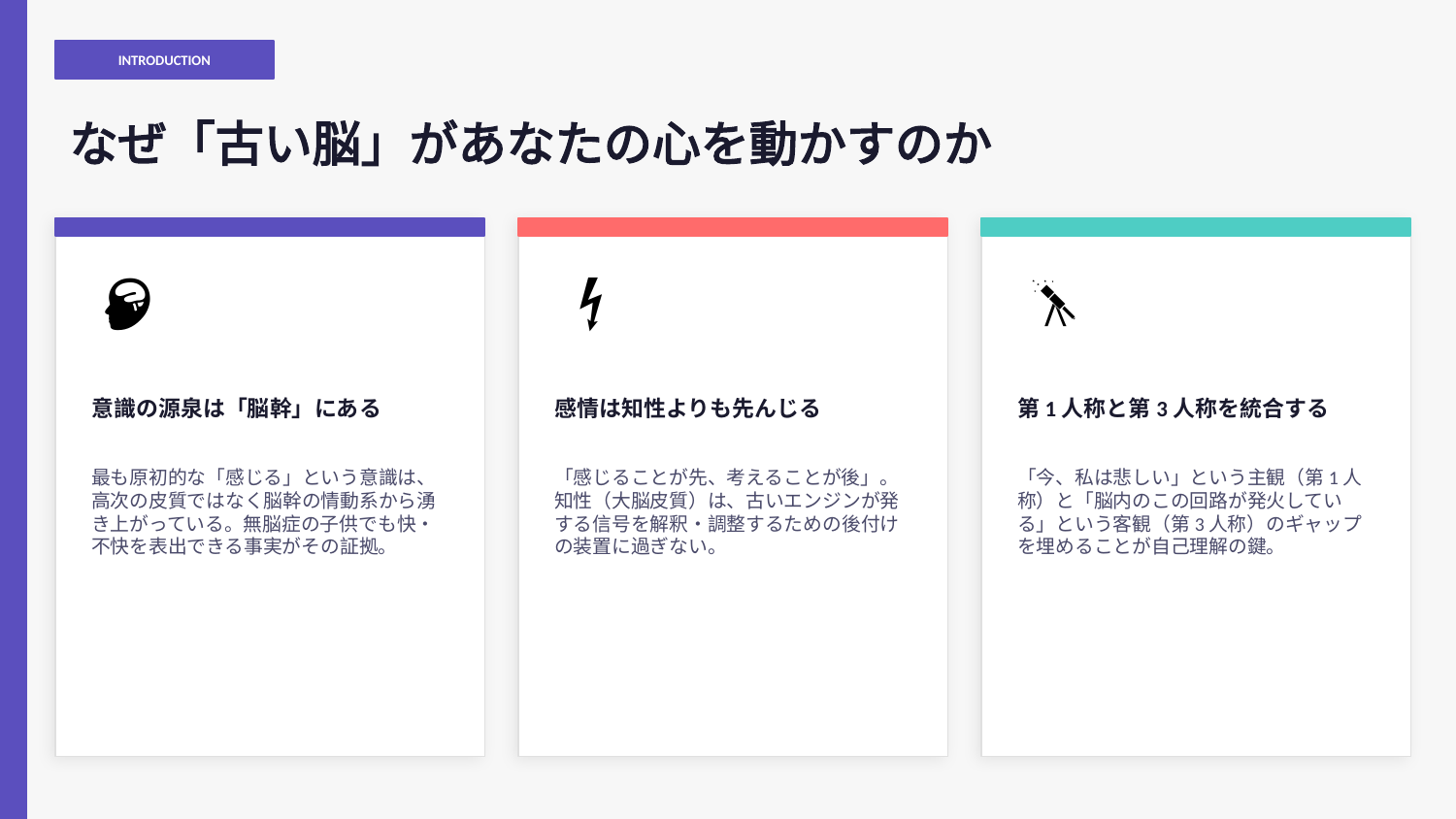

INTRODUCTION
なぜ「古い脳」があなたの心を動かすのか

🧠
⚡
🔭
意識の源泉は「脳幹」にある
感情は知性よりも先んじる
第1人称と第3人称を統合する
最も原初的な「感じる」という意識は、高次の皮質ではなく脳幹の情動系から湧き上がっている。無脳症の子供でも快・不快を表出できる事実がその証拠。
「感じることが先、考えることが後」。知性（大脳皮質）は、古いエンジンが発する信号を解釈・調整するための後付けの装置に過ぎない。
「今、私は悲しい」という主観（第1人称）と「脳内のこの回路が発火している」という客観（第3人称）のギャップを埋めることが自己理解の鍵。